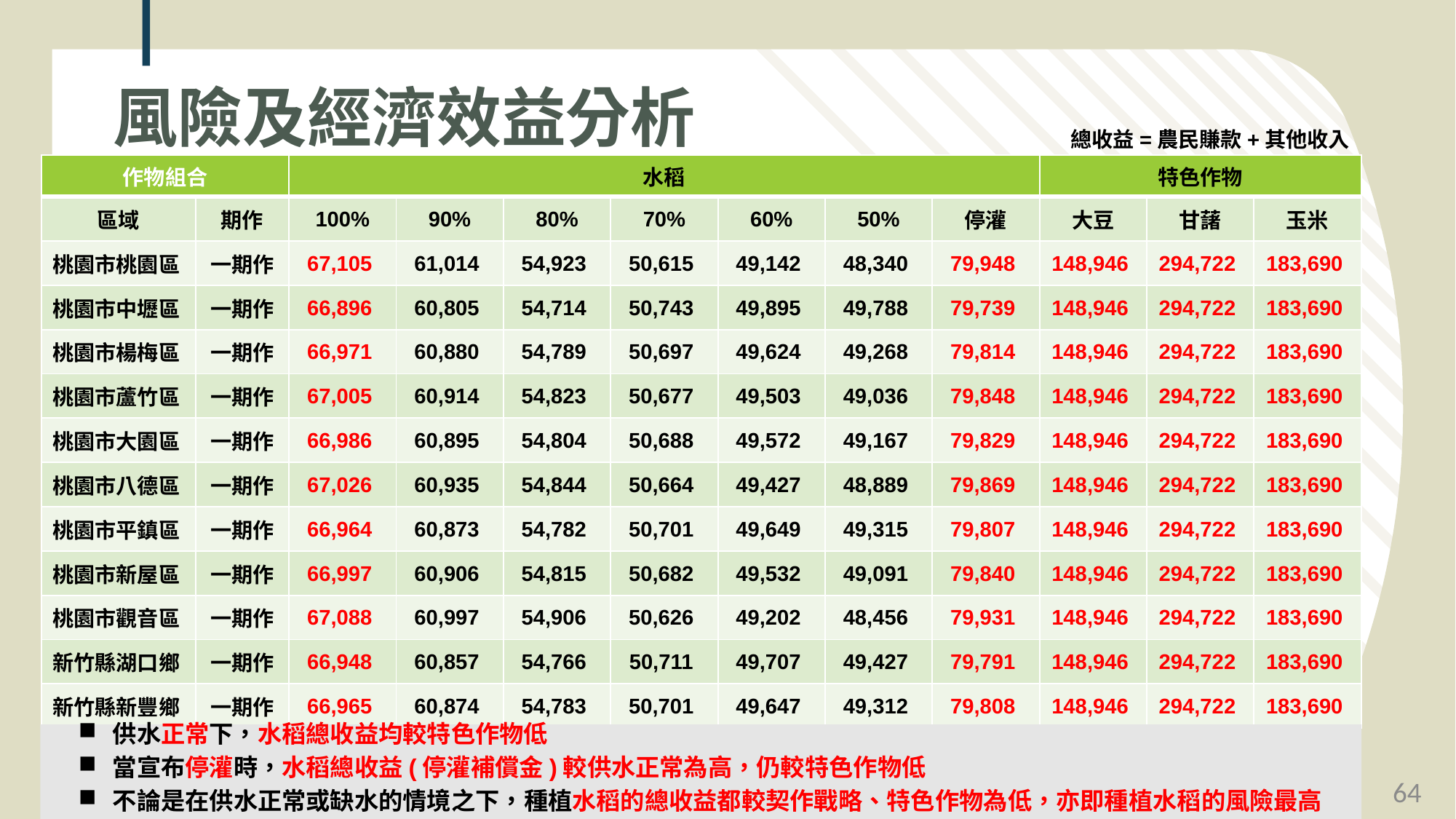

# 風險及經濟效益分析
總收益=農民賺款+其他收入
| 作物組合 |  | 水稻 |  |  |  |  |  |  | 特色作物 |  |  |
| --- | --- | --- | --- | --- | --- | --- | --- | --- | --- | --- | --- |
| 區域 | 期作 | 100% | 90% | 80% | 70% | 60% | 50% | 停灌 | 大豆 | 甘藷 | 玉米 |
| 桃園市桃園區 | 一期作 | 67,105 | 61,014 | 54,923 | 50,615 | 49,142 | 48,340 | 79,948 | 148,946 | 294,722 | 183,690 |
| 桃園市中壢區 | 一期作 | 66,896 | 60,805 | 54,714 | 50,743 | 49,895 | 49,788 | 79,739 | 148,946 | 294,722 | 183,690 |
| 桃園市楊梅區 | 一期作 | 66,971 | 60,880 | 54,789 | 50,697 | 49,624 | 49,268 | 79,814 | 148,946 | 294,722 | 183,690 |
| 桃園市蘆竹區 | 一期作 | 67,005 | 60,914 | 54,823 | 50,677 | 49,503 | 49,036 | 79,848 | 148,946 | 294,722 | 183,690 |
| 桃園市大園區 | 一期作 | 66,986 | 60,895 | 54,804 | 50,688 | 49,572 | 49,167 | 79,829 | 148,946 | 294,722 | 183,690 |
| 桃園市八德區 | 一期作 | 67,026 | 60,935 | 54,844 | 50,664 | 49,427 | 48,889 | 79,869 | 148,946 | 294,722 | 183,690 |
| 桃園市平鎮區 | 一期作 | 66,964 | 60,873 | 54,782 | 50,701 | 49,649 | 49,315 | 79,807 | 148,946 | 294,722 | 183,690 |
| 桃園市新屋區 | 一期作 | 66,997 | 60,906 | 54,815 | 50,682 | 49,532 | 49,091 | 79,840 | 148,946 | 294,722 | 183,690 |
| 桃園市觀音區 | 一期作 | 67,088 | 60,997 | 54,906 | 50,626 | 49,202 | 48,456 | 79,931 | 148,946 | 294,722 | 183,690 |
| 新竹縣湖口鄉 | 一期作 | 66,948 | 60,857 | 54,766 | 50,711 | 49,707 | 49,427 | 79,791 | 148,946 | 294,722 | 183,690 |
| 新竹縣新豐鄉 | 一期作 | 66,965 | 60,874 | 54,783 | 50,701 | 49,647 | 49,312 | 79,808 | 148,946 | 294,722 | 183,690 |
供水正常下，水稻總收益均較特色作物低
當宣布停灌時，水稻總收益(停灌補償金)較供水正常為高，仍較特色作物低
不論是在供水正常或缺水的情境之下，種植水稻的總收益都較契作戰略、特色作物為低，亦即種植水稻的風險最高
64